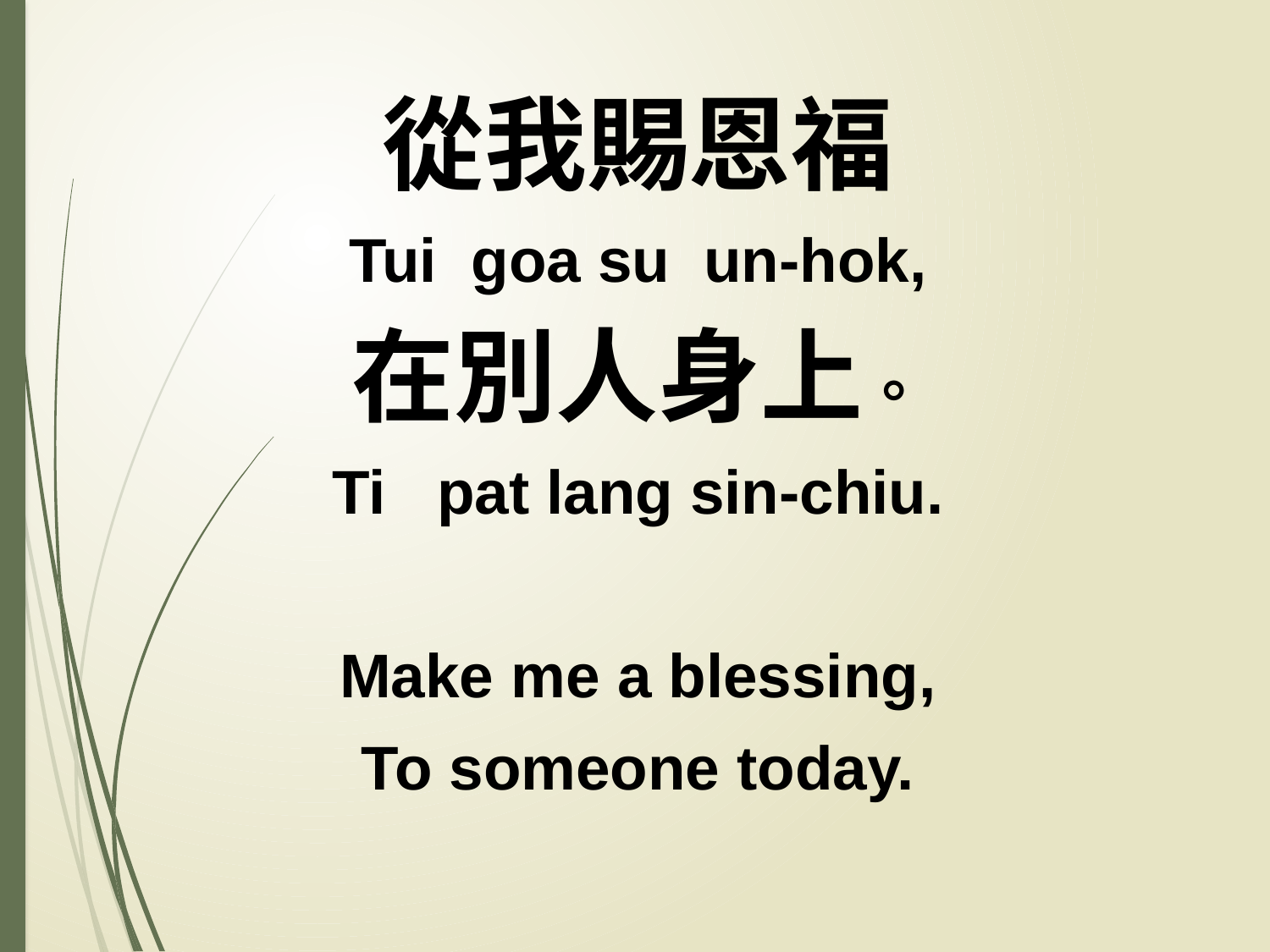

從我賜恩福
Tui  goa su  un-hok,
在別人身上。
Ti   pat lang sin-chiu.

Make me a blessing,
To someone today.